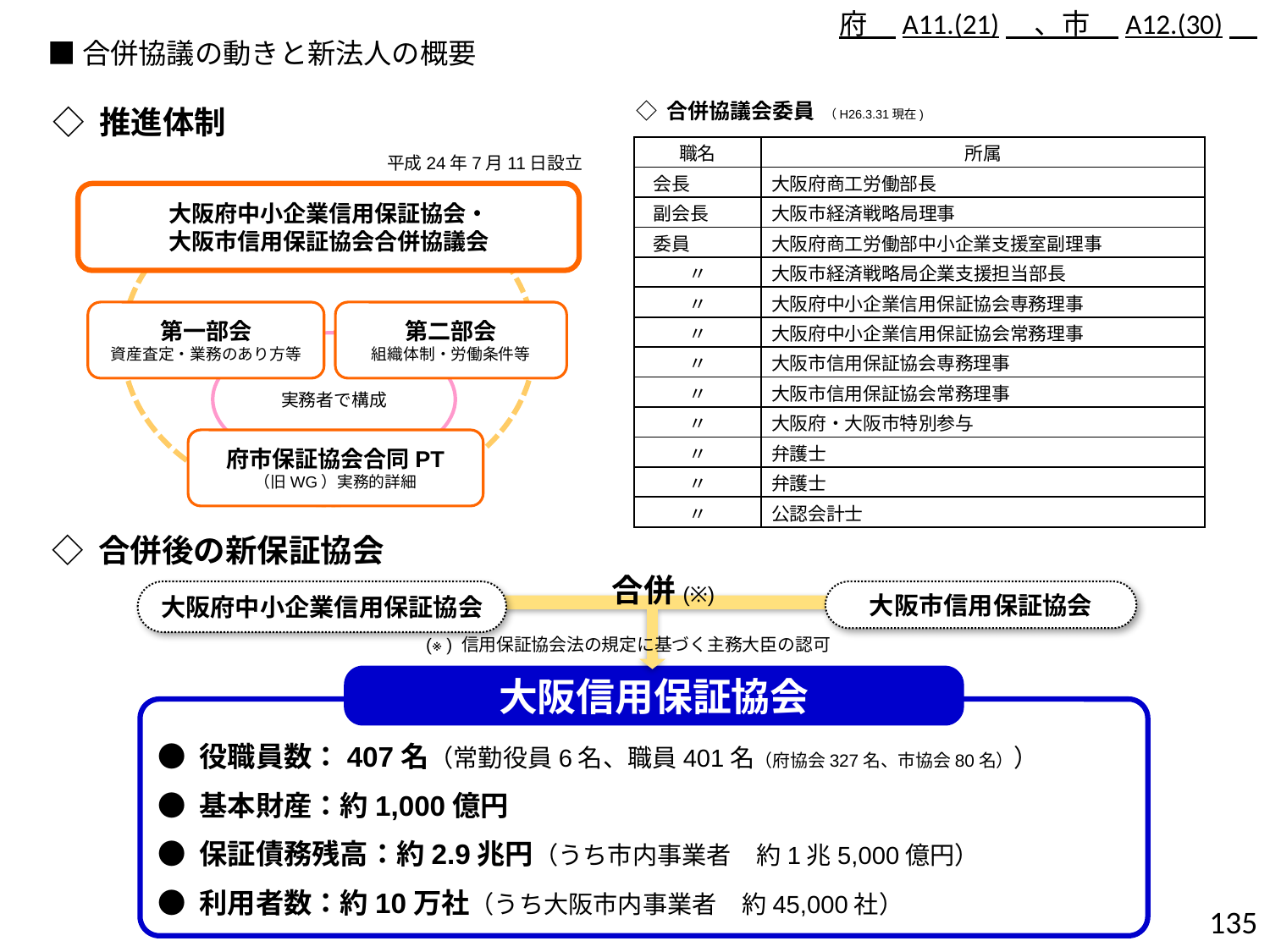

府　A11.(21)　、市　A12.(30)
■合併協議の動きと新法人の概要
◇ 合併協議会委員
（H26.3.31現在)
◇ 推進体制
| 職名 | 所属 |
| --- | --- |
| 会長 | 大阪府商工労働部長 |
| 副会長 | 大阪市経済戦略局理事 |
| 委員 | 大阪府商工労働部中小企業支援室副理事 |
| 〃 | 大阪市経済戦略局企業支援担当部長 |
| 〃 | 大阪府中小企業信用保証協会専務理事 |
| 〃 | 大阪府中小企業信用保証協会常務理事 |
| 〃 | 大阪市信用保証協会専務理事 |
| 〃 | 大阪市信用保証協会常務理事 |
| 〃 | 大阪府・大阪市特別参与 |
| 〃 | 弁護士 |
| 〃 | 弁護士 |
| 〃 | 公認会計士 |
平成24年7月11日設立
大阪府中小企業信用保証協会・
大阪市信用保証協会合併協議会
第一部会
資産査定・業務のあり方等
第二部会
組織体制・労働条件等
府市保証協会合同PT
（旧WG）実務的詳細

実務者で構成
◇ 合併後の新保証協会
合併(※)
大阪府中小企業信用保証協会
大阪市信用保証協会

(※) 信用保証協会法の規定に基づく主務大臣の認可
大阪信用保証協会

● 役職員数：407名（常勤役員6名、職員401名（府協会327名、市協会80名））

● 基本財産：約1,000億円

● 保証債務残高：約2.9兆円（うち市内事業者　約1兆5,000億円）

● 利用者数：約10万社（うち大阪市内事業者　約45,000社）
135